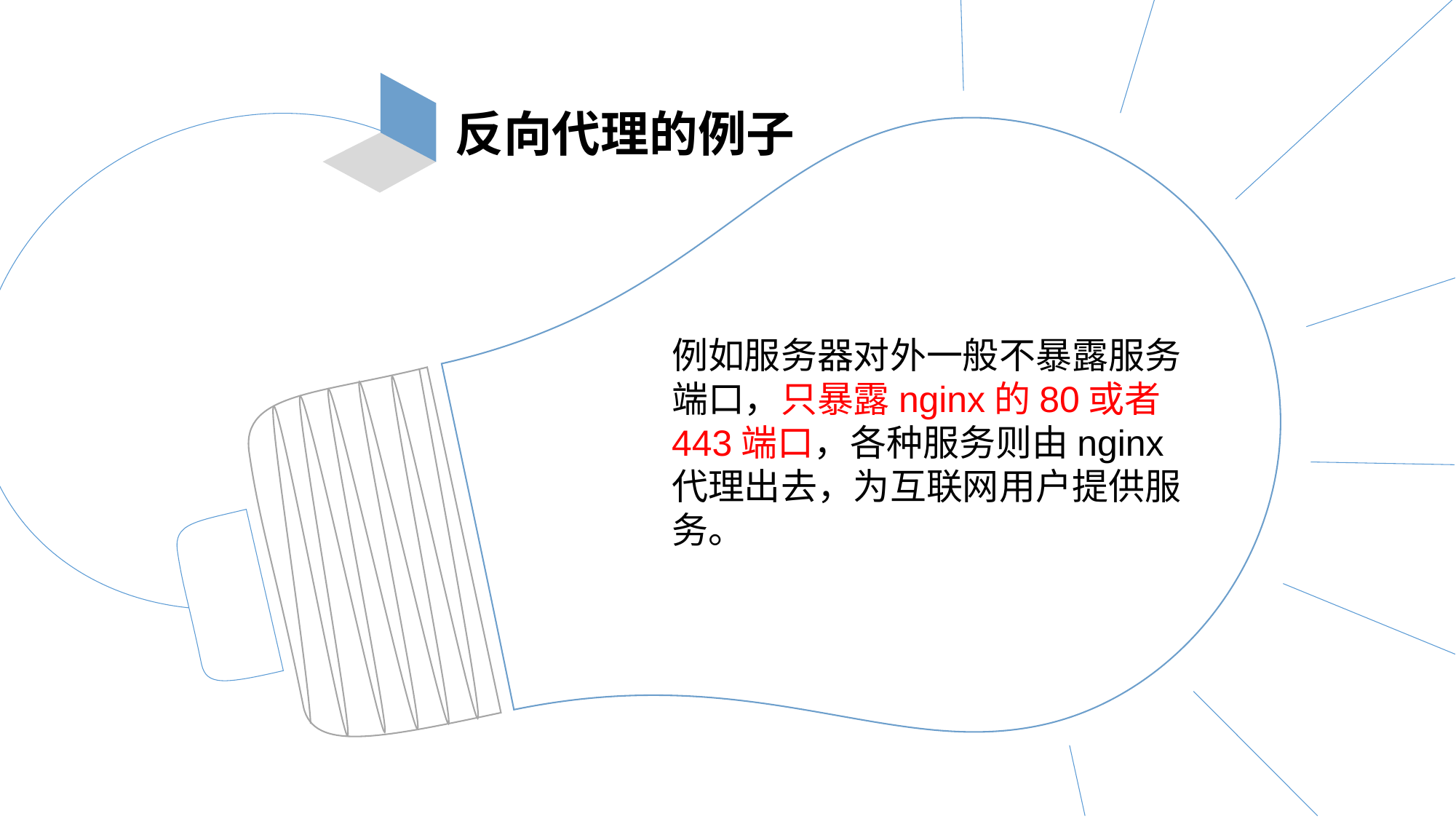

反向代理的例子

例如服务器对外一般不暴露服务端口，只暴露nginx的80或者443端口，各种服务则由nginx代理出去，为互联网用户提供服务。